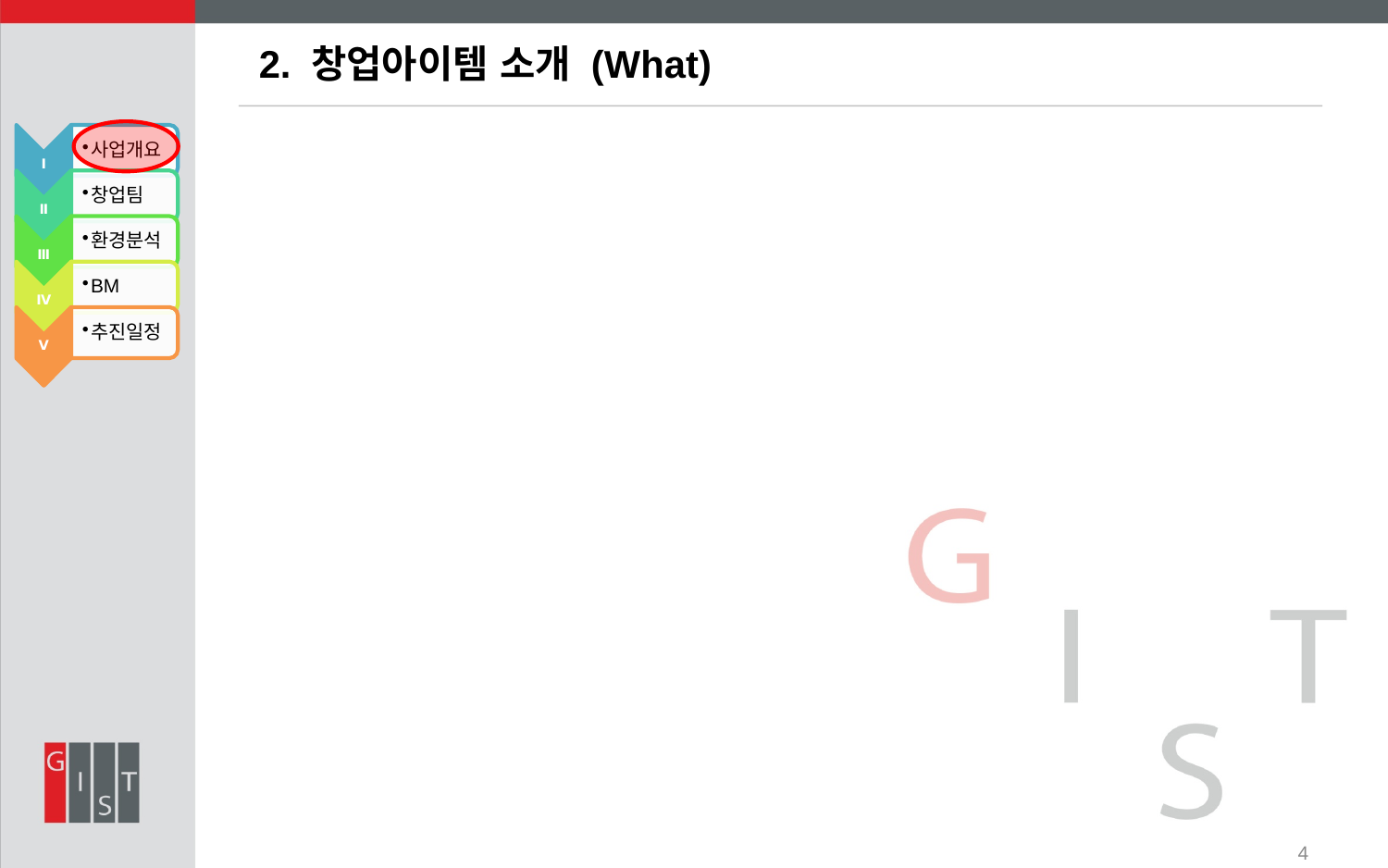

2. 창업아이템 소개 (What)

Ⅰ
사업개요
Ⅱ
창업팀
Ⅲ
환경분석
Ⅳ
BM
Ⅴ
추진일정

4